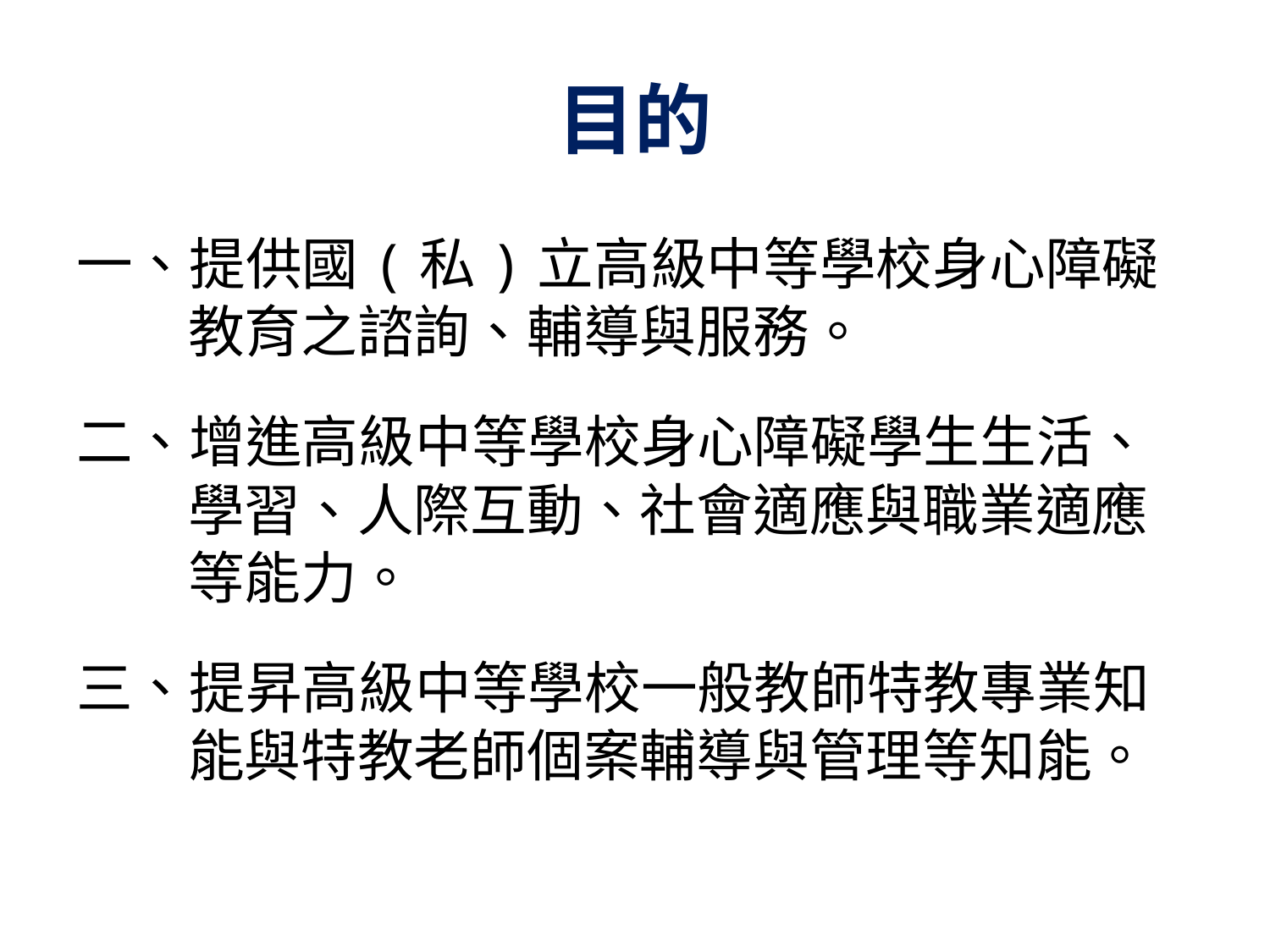

# 目的
一、提供國(私)立高級中等學校身心障礙教育之諮詢、輔導與服務。
二、增進高級中等學校身心障礙學生生活、學習、人際互動、社會適應與職業適應等能力。
三、提昇高級中等學校一般教師特教專業知能與特教老師個案輔導與管理等知能。